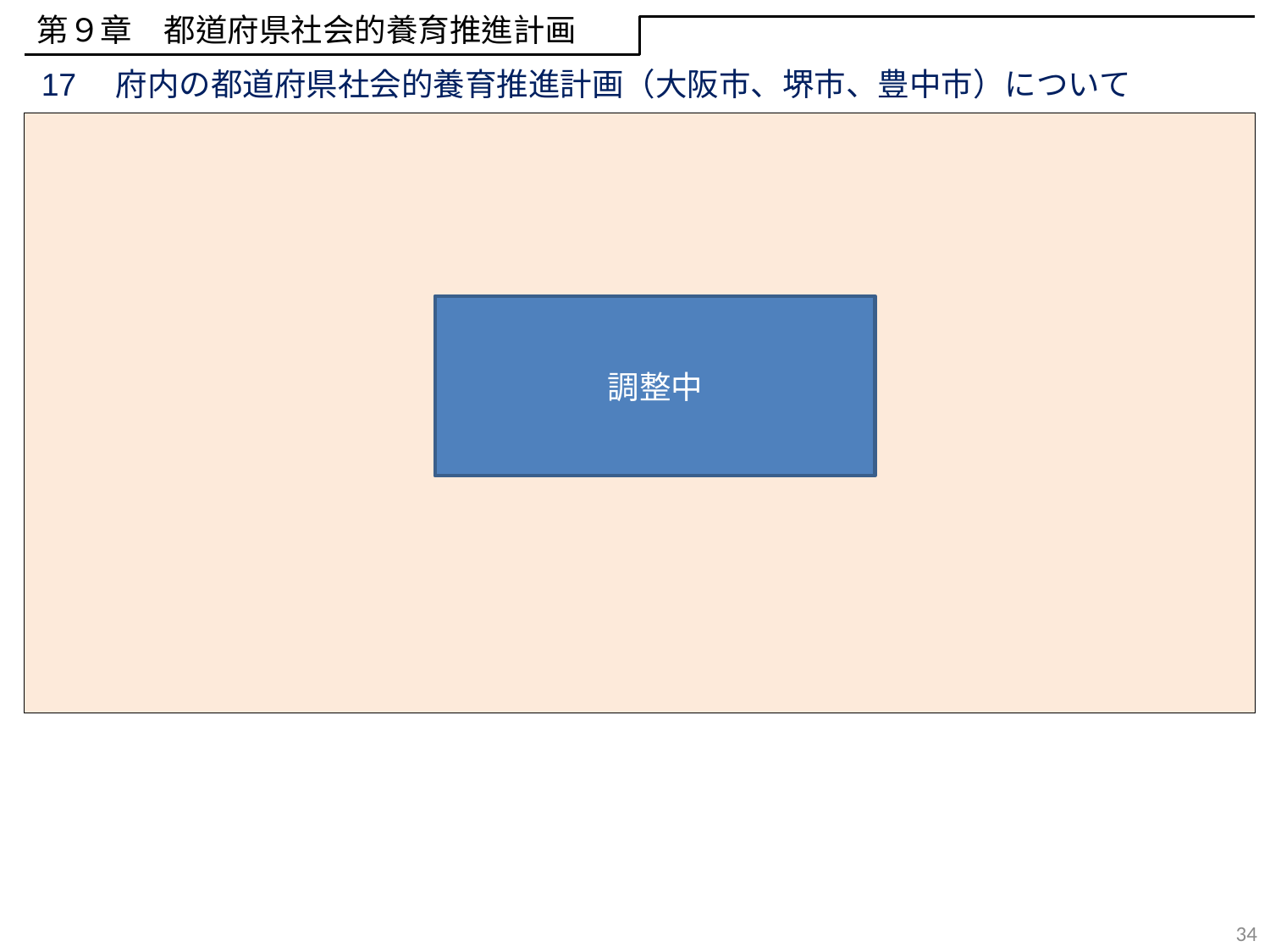

第９章　都道府県社会的養育推進計画
17　府内の都道府県社会的養育推進計画（大阪市、堺市、豊中市）について

調整中
34